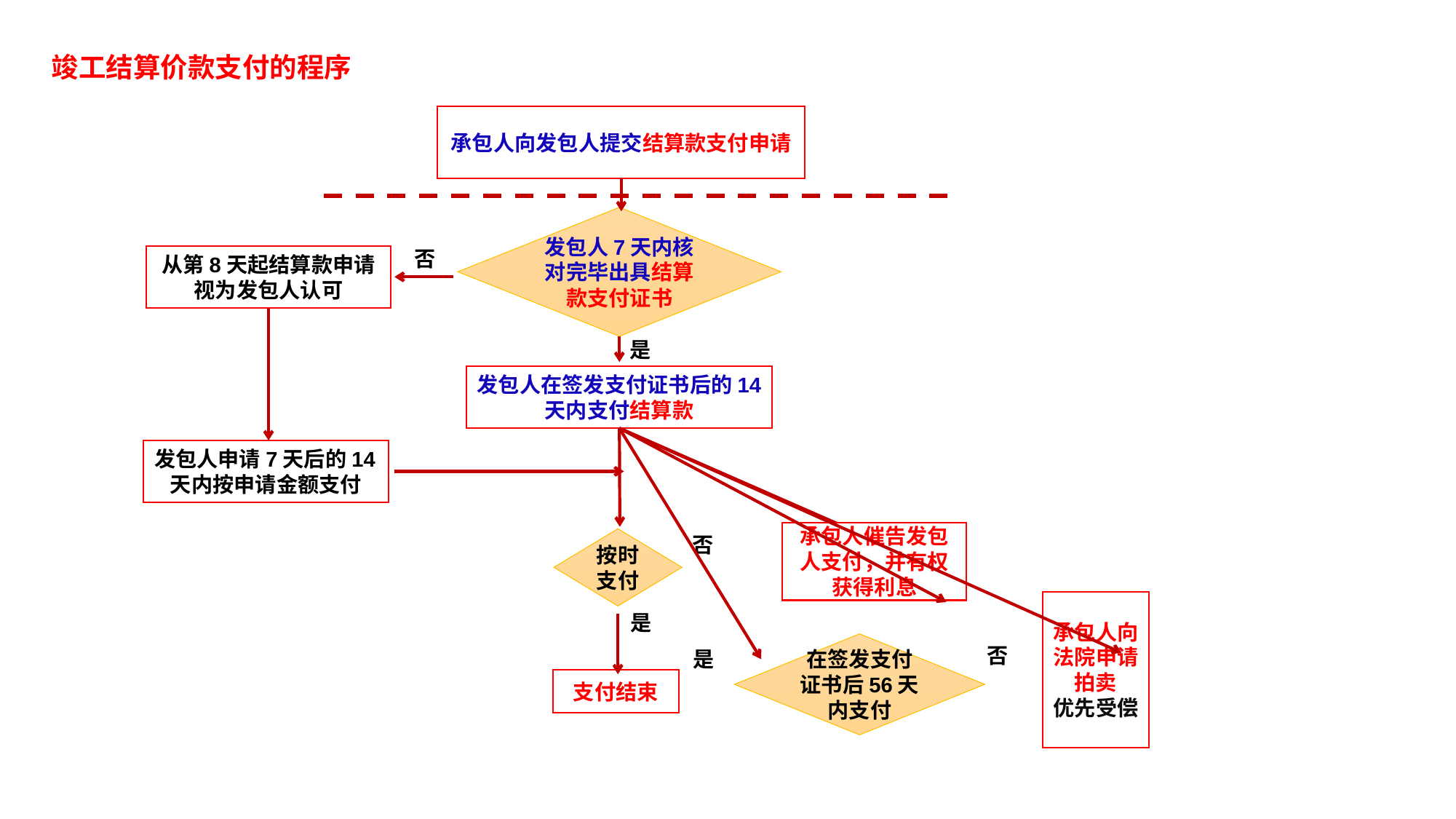

竣工结算价款支付的程序
承包人向发包人提交结算款支付申请
发包人7天内核对完毕出具结算款支付证书
是
发包人在签发支付证书后的14天内支付结算款
按时支付
是
支付结束
否
从第8天起结算款申请视为发包人认可
发包人申请7天后的14天内按申请金额支付
承包人催告发包人支付，并有权获得利息
否
承包人向法院申请拍卖
优先受偿
在签发支付证书后56天内支付
否
是